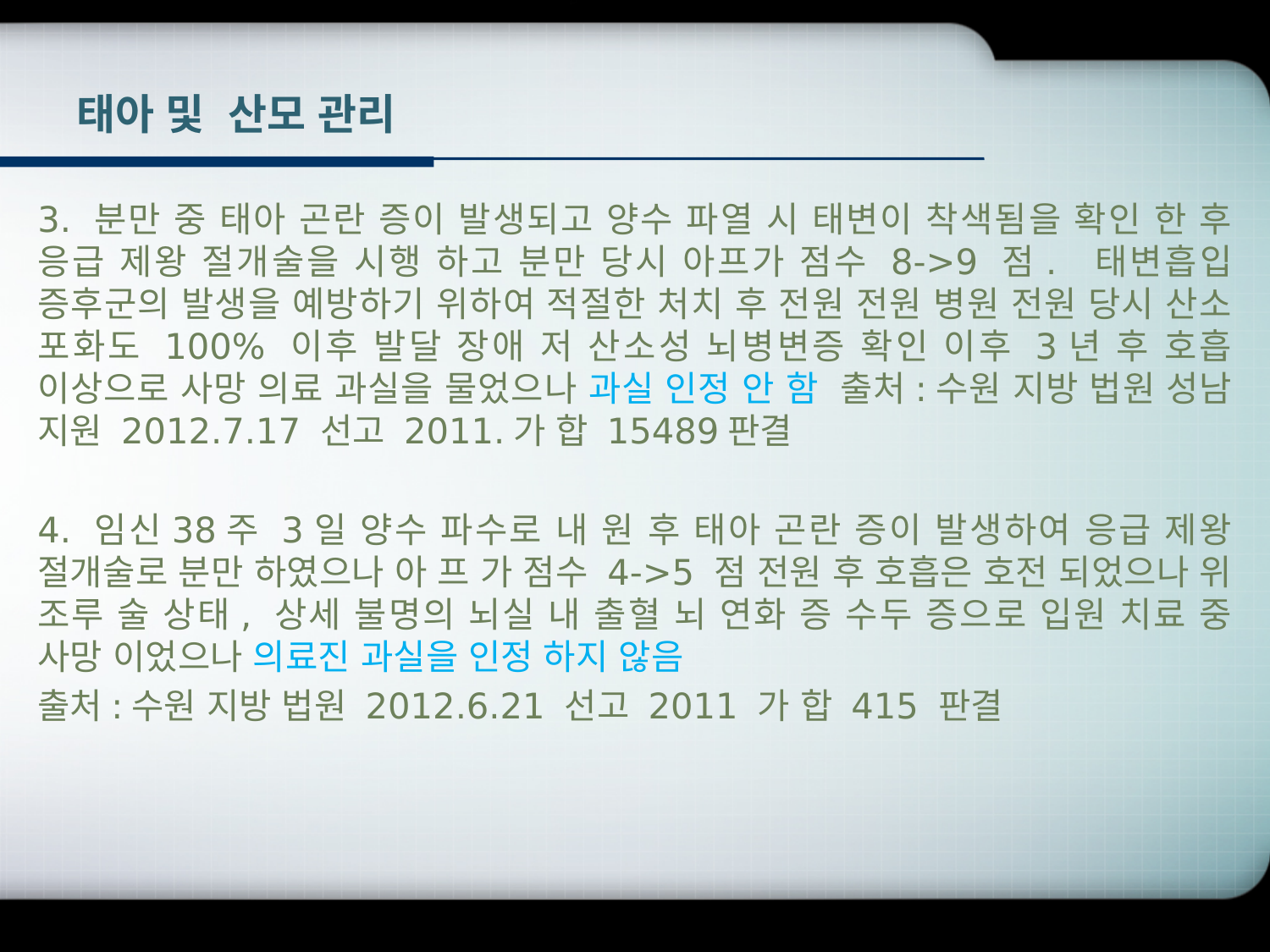

# 태아 및  산모 관리
3. 분만 중 태아 곤란 증이 발생되고 양수 파열 시 태변이 착색됨을 확인 한 후 응급 제왕 절개술을 시행 하고 분만 당시 아프가 점수 8->9 점.  태변흡입 증후군의 발생을 예방하기 위하여 적절한 처치 후 전원 전원 병원 전원 당시 산소 포화도 100% 이후 발달 장애 저 산소성 뇌병변증 확인 이후 3년 후 호흡 이상으로 사망 의료 과실을 물었으나 과실 인정 안 함  출처:수원 지방 법원 성남 지원 2012.7.17 선고 2011.가 합 15489판결

4. 임신38주 3일 양수 파수로 내 원 후 태아 곤란 증이 발생하여 응급 제왕 절개술로 분만 하였으나 아 프 가 점수 4->5 점 전원 후 호흡은 호전 되었으나 위 조루 술 상태, 상세 불명의 뇌실 내 출혈 뇌 연화 증 수두 증으로 입원 치료 중 사망 이었으나 의료진 과실을 인정 하지 않음
출처:수원 지방 법원 2012.6.21 선고 2011 가 합 415 판결